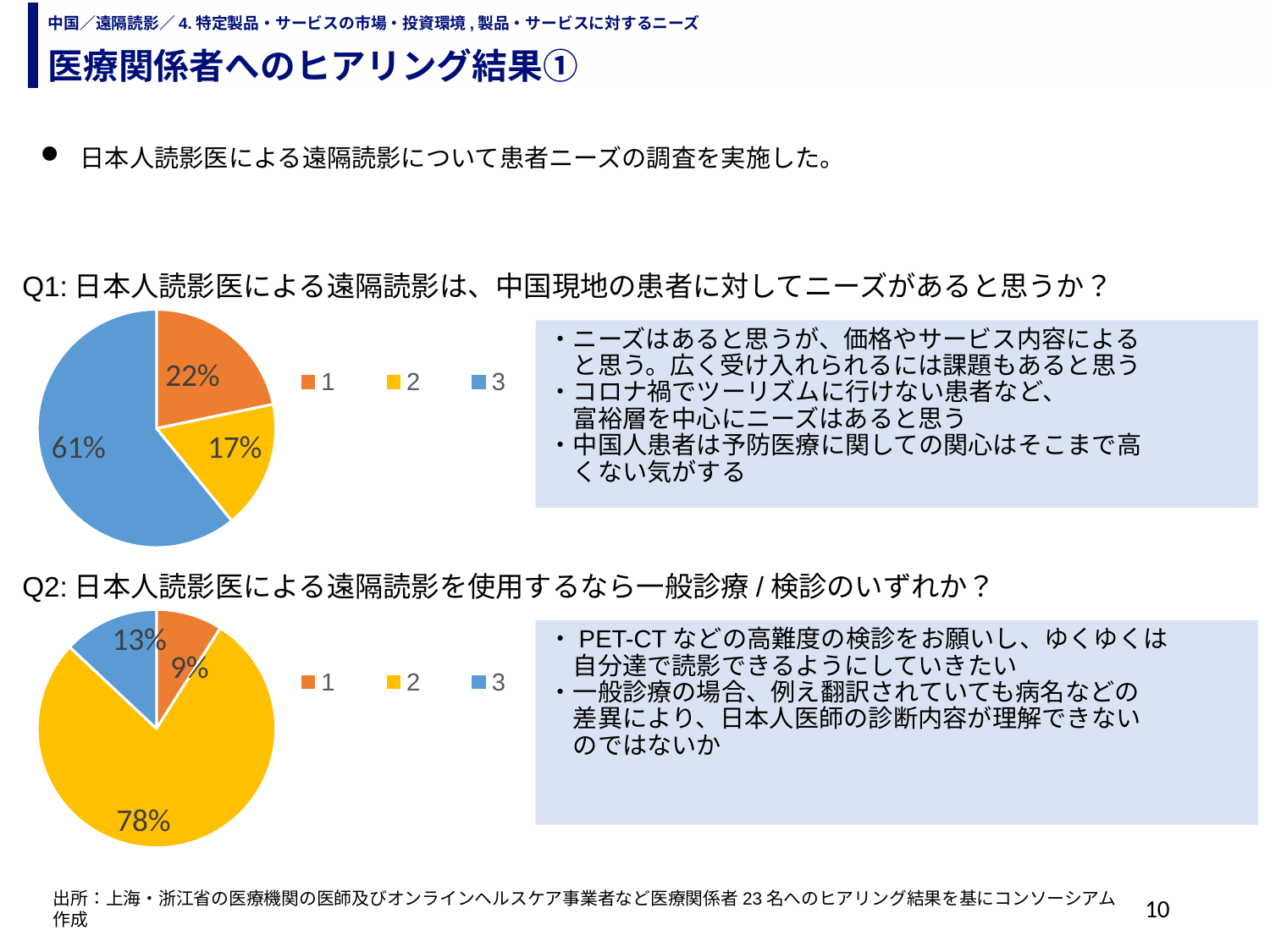

医療関係者へのヒアリング結果①
中国／遠隔読影／4.特定製品・サービスの市場・投資環境,製品・サービスに対するニーズ
日本人読影医による遠隔読影について患者ニーズの調査を実施した。

### Chart

| Category |  |
|---|---|
Q1:日本人読影医による遠隔読影は、中国現地の患者に対してニーズがあると思うか？
・ニーズはあると思うが、価格やサービス内容による
　と思う。広く受け入れられるには課題もあると思う
・コロナ禍でツーリズムに行けない患者など、
　富裕層を中心にニーズはあると思う
・中国人患者は予防医療に関しての関心はそこまで高
　くない気がする

### Chart

| Category |  |
|---|---|
Q2:日本人読影医による遠隔読影を使用するなら一般診療/検診のいずれか？
・PET-CTなどの高難度の検診をお願いし、ゆくゆくは
　自分達で読影できるようにしていきたい
・一般診療の場合、例え翻訳されていても病名などの
　差異により、日本人医師の診断内容が理解できない
　のではないか
出所：上海・浙江省の医療機関の医師及びオンラインヘルスケア事業者など医療関係者23名へのヒアリング結果を基にコンソーシアム作成
10